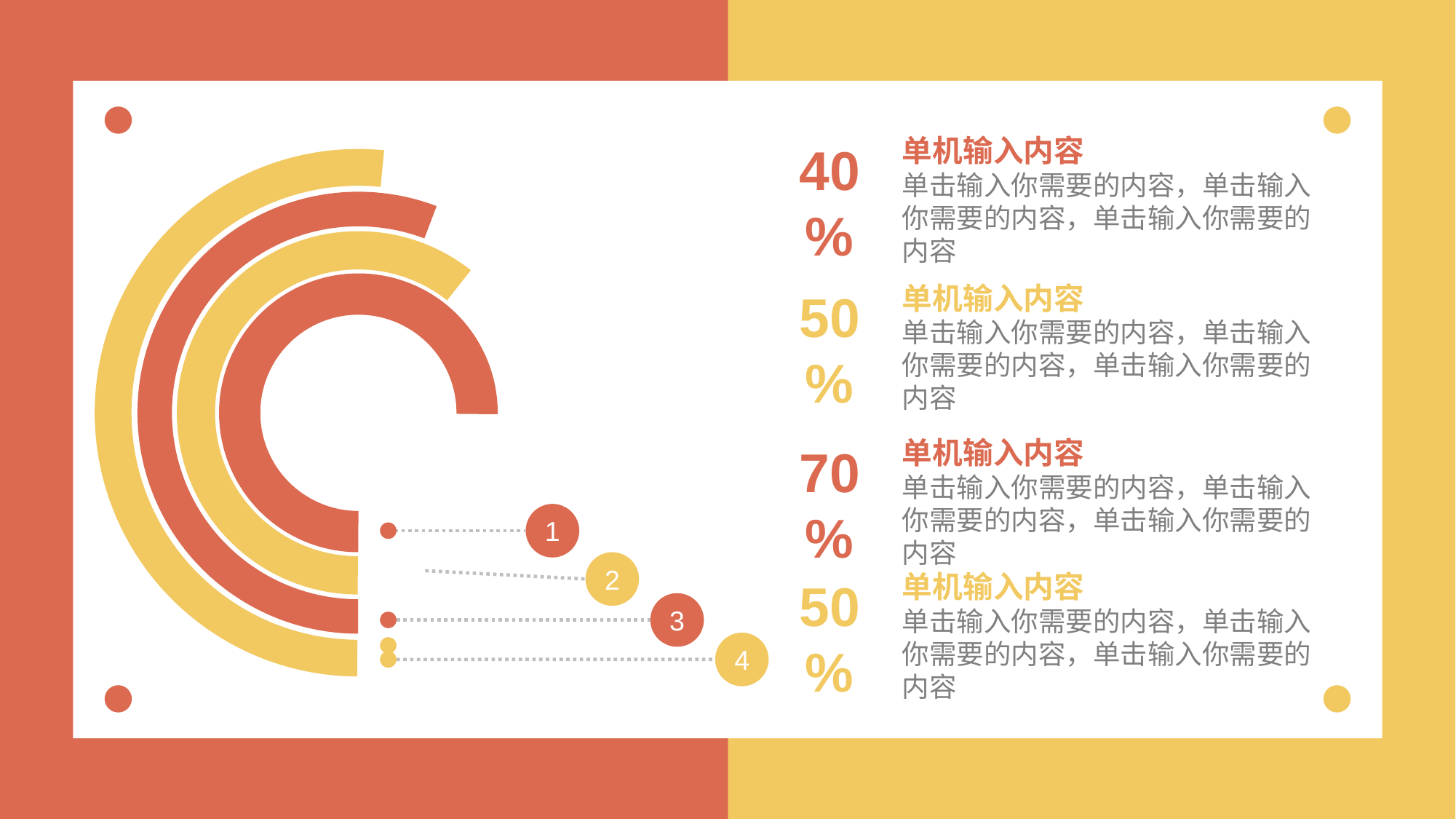

单机输入内容
单击输入你需要的内容，单击输入你需要的内容，单击输入你需要的内容
40%

单机输入内容
单击输入你需要的内容，单击输入你需要的内容，单击输入你需要的内容
50%
单机输入内容
单击输入你需要的内容，单击输入你需要的内容，单击输入你需要的内容
70%
1

2
单机输入内容
单击输入你需要的内容，单击输入你需要的内容，单击输入你需要的内容

50%
3

4